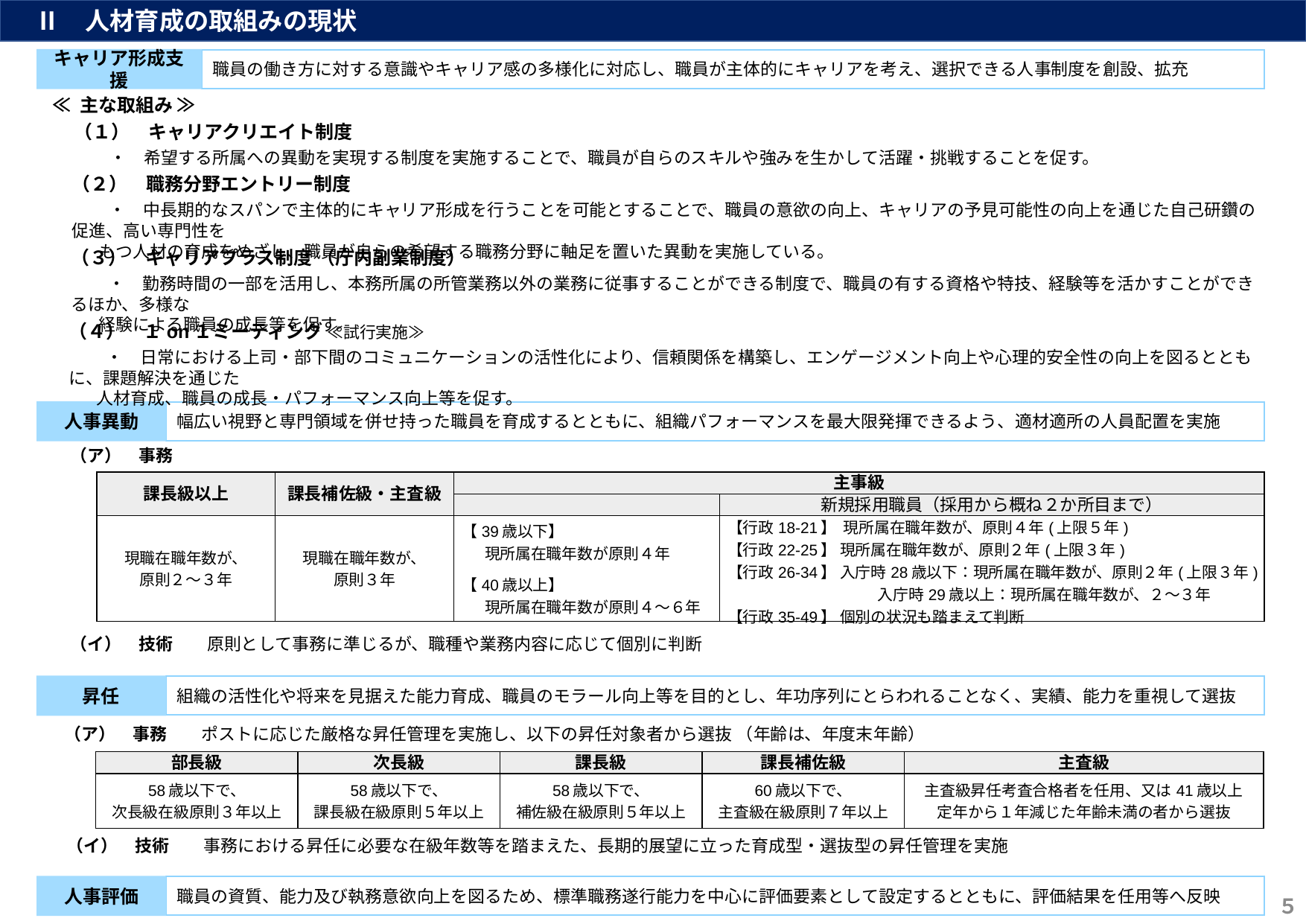

Ⅱ　人材育成の取組みの現状
キャリア形成支援
職員の働き方に対する意識やキャリア感の多様化に対応し、職員が主体的にキャリアを考え、選択できる人事制度を創設、拡充
≪ 主な取組み ≫
（１）　キャリアクリエイト制度
　　・　希望する所属への異動を実現する制度を実施することで、職員が自らのスキルや強みを生かして活躍・挑戦することを促す。
（２）　職務分野エントリー制度
　　・　中長期的なスパンで主体的にキャリア形成を行うことを可能とすることで、職員の意欲の向上、キャリアの予見可能性の向上を通じた自己研鑽の促進、高い専門性を
      もつ人材の育成をめざし、職員が自らの希望する職務分野に軸足を置いた異動を実施している。
（３）　キャリアプラス制度 （庁内副業制度）
　　・　勤務時間の一部を活用し、本務所属の所管業務以外の業務に従事することができる制度で、職員の有する資格や特技、経験等を活かすことができるほか、多様な
      経験による職員の成長等を促す。
（４）　１on１ミーティング ≪試行実施≫
　　・　日常における上司・部下間のコミュニケーションの活性化により、信頼関係を構築し、エンゲージメント向上や心理的安全性の向上を図るとともに、課題解決を通じた
      人材育成、職員の成長・パフォーマンス向上等を促す。
人事異動
幅広い視野と専門領域を併せ持った職員を育成するとともに、組織パフォーマンスを最大限発揮できるよう、適材適所の人員配置を実施
（ア）　事務
| 課長級以上 | 課長補佐級・主査級 | 主事級 |  |
| --- | --- | --- | --- |
|  |  |  | 新規採用職員（採用から概ね２か所目まで） |
| 現職在職年数が、 原則２～３年 | 現職在職年数が、 原則３年 | 【39歳以下】 　　現所属在職年数が原則４年 【40歳以上】 　　現所属在職年数が原則４～６年 | 【行政18-21】 現所属在職年数が、原則４年(上限５年) 【行政22-25】 現所属在職年数が、原則２年(上限３年) 【行政26-34】 入庁時28歳以下：現所属在職年数が、原則２年(上限３年) 　　　　　　　　　　 入庁時29歳以上：現所属在職年数が、２～３年 【行政35-49】 個別の状況も踏まえて判断 |
（イ）　技術　　原則として事務に準じるが、職種や業務内容に応じて個別に判断
昇任
組織の活性化や将来を見据えた能力育成、職員のモラール向上等を目的とし、年功序列にとらわれることなく、実績、能力を重視して選抜
（ア）　事務　　ポストに応じた厳格な昇任管理を実施し、以下の昇任対象者から選抜 （年齢は、年度末年齢）
| 部長級 | 次長級 | 課長級 | 課長補佐級 | 主査級 |
| --- | --- | --- | --- | --- |
| 58歳以下で、 次長級在級原則３年以上 | 58歳以下で、 課長級在級原則５年以上 | 58歳以下で、 補佐級在級原則５年以上 | 60歳以下で、 主査級在級原則７年以上 | 主査級昇任考査合格者を任用、又は41歳以上 定年から１年減じた年齢未満の者から選抜 |
（イ）　技術　　事務における昇任に必要な在級年数等を踏まえた、長期的展望に立った育成型・選抜型の昇任管理を実施
人事評価
職員の資質、能力及び執務意欲向上を図るため、標準職務遂行能力を中心に評価要素として設定するとともに、評価結果を任用等へ反映
５